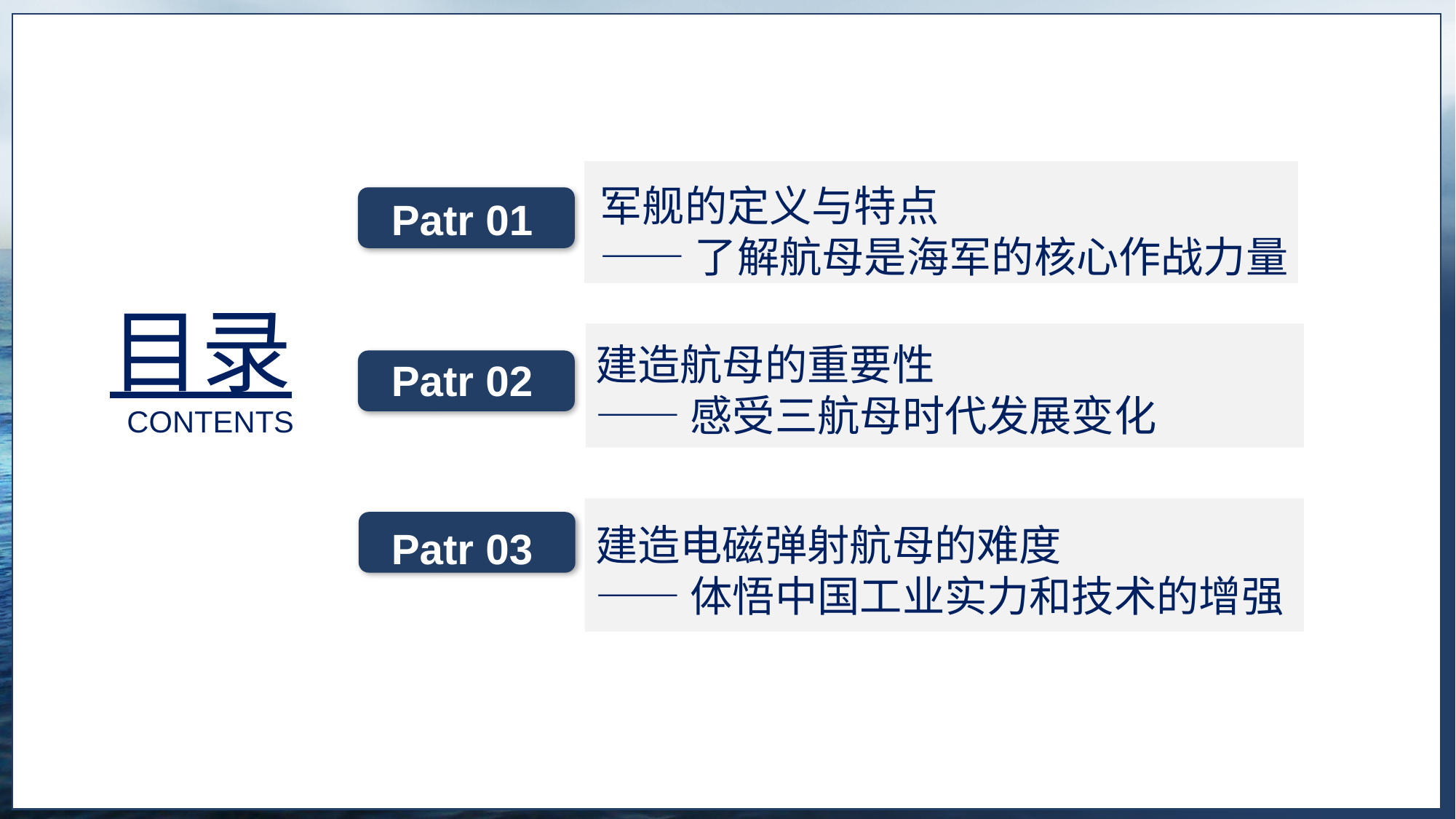

军舰的定义与特点
——了解航母是海军的核心作战力量

Patr 01
目录
  CONTENTS

建造航母的重要性
——感受三航母时代发展变化
Patr 02

建造电磁弹射航母的难度
——体悟中国工业实力和技术的增强
Patr 03